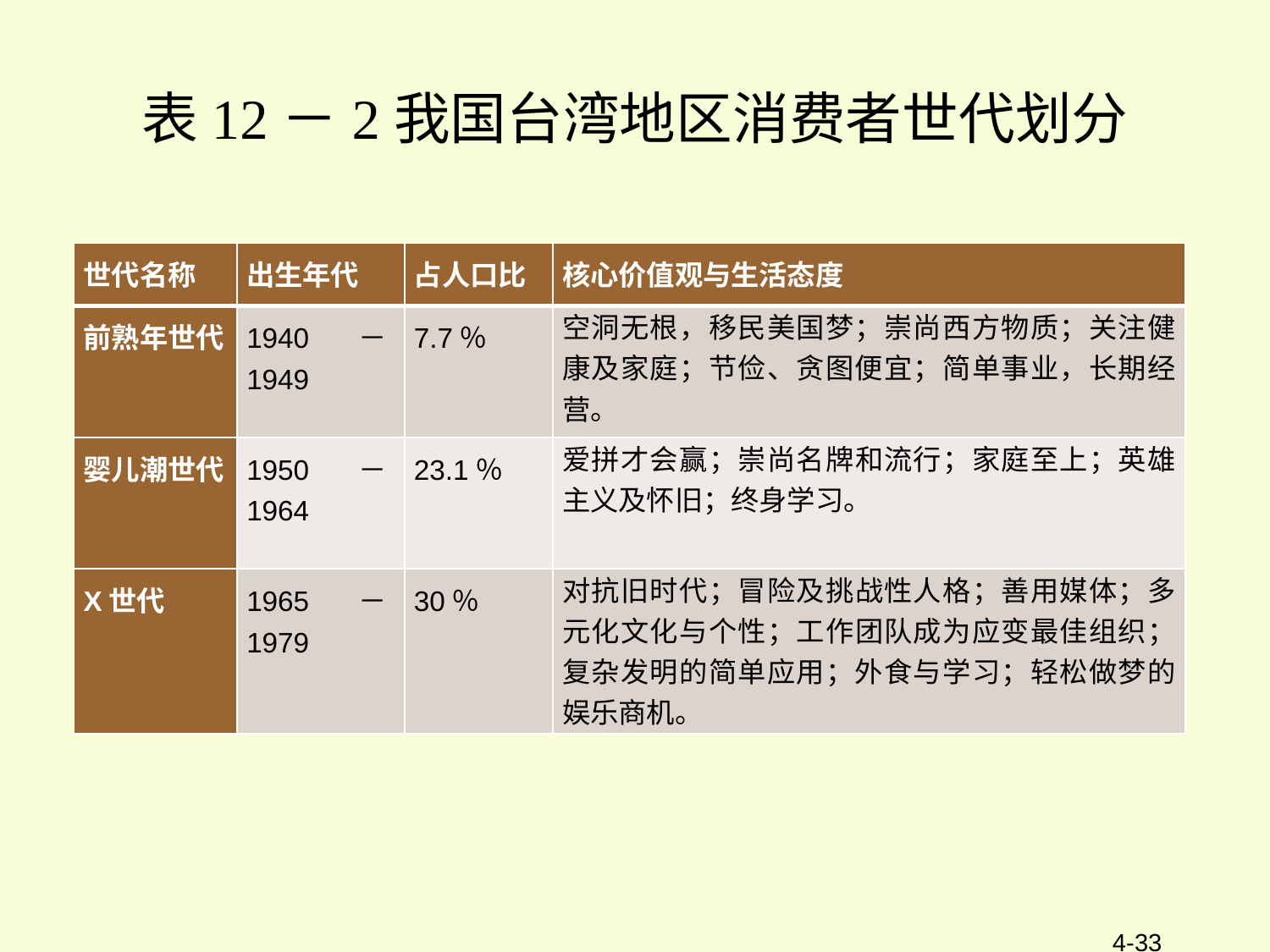

# 表12－2我国台湾地区消费者世代划分
| 世代名称 | 出生年代 | 占人口比 | 核心价值观与生活态度 |
| --- | --- | --- | --- |
| 前熟年世代 | 1940－1949 | 7.7％ | 空洞无根，移民美国梦；崇尚西方物质；关注健康及家庭；节俭、贪图便宜；简单事业，长期经营。 |
| 婴儿潮世代 | 1950－1964 | 23.1％ | 爱拼才会赢；崇尚名牌和流行；家庭至上；英雄主义及怀旧；终身学习。 |
| X世代 | 1965－1979 | 30％ | 对抗旧时代；冒险及挑战性人格；善用媒体；多元化文化与个性；工作团队成为应变最佳组织；复杂发明的简单应用；外食与学习；轻松做梦的娱乐商机。 |
4-33